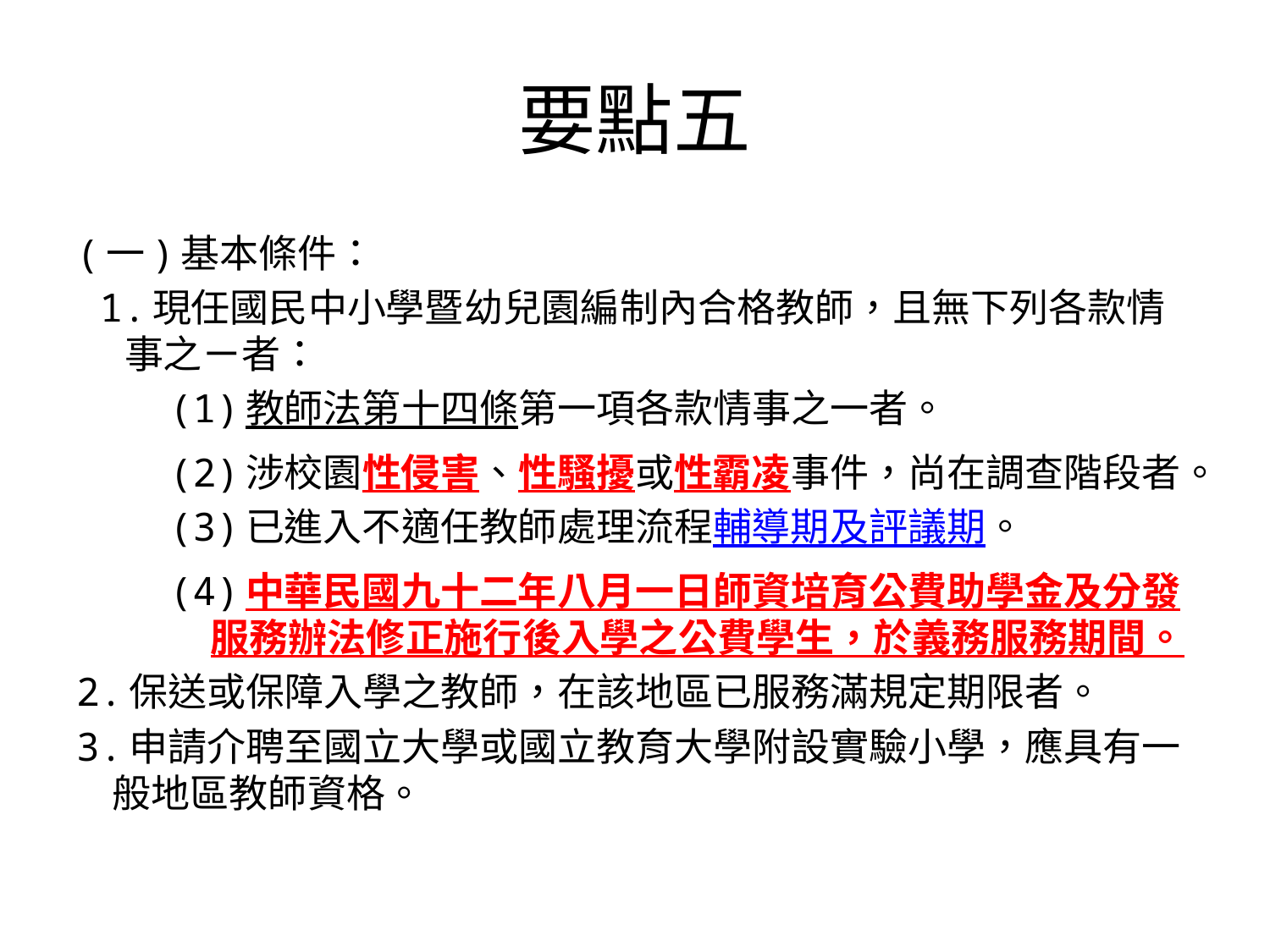

# 要點五
(一)基本條件：
 1.現任國民中小學暨幼兒園編制內合格教師，且無下列各款情事之ㄧ者：
    (1)教師法第十四條第一項各款情事之一者。
    (2)涉校園性侵害、性騷擾或性霸凌事件，尚在調查階段者。
    (3)已進入不適任教師處理流程輔導期及評議期。
    (4)中華民國九十二年八月一日師資培育公費助學金及分發服務辦法修正施行後入學之公費學生，於義務服務期間。
2.保送或保障入學之教師，在該地區已服務滿規定期限者。
3.申請介聘至國立大學或國立教育大學附設實驗小學，應具有一般地區教師資格。